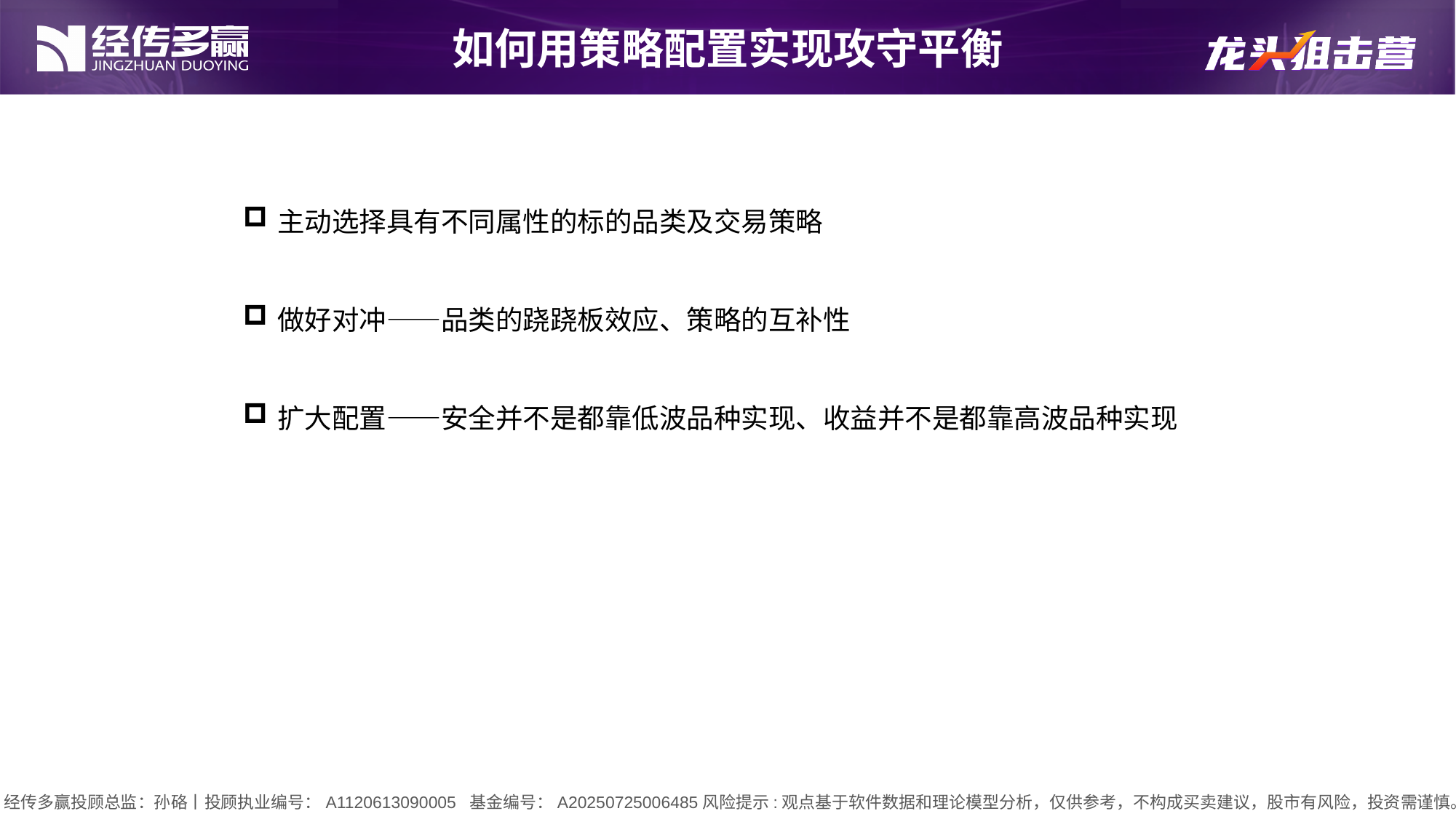

如何用策略配置实现攻守平衡
主动选择具有不同属性的标的品类及交易策略

做好对冲——品类的跷跷板效应、策略的互补性

扩大配置——安全并不是都靠低波品种实现、收益并不是都靠高波品种实现